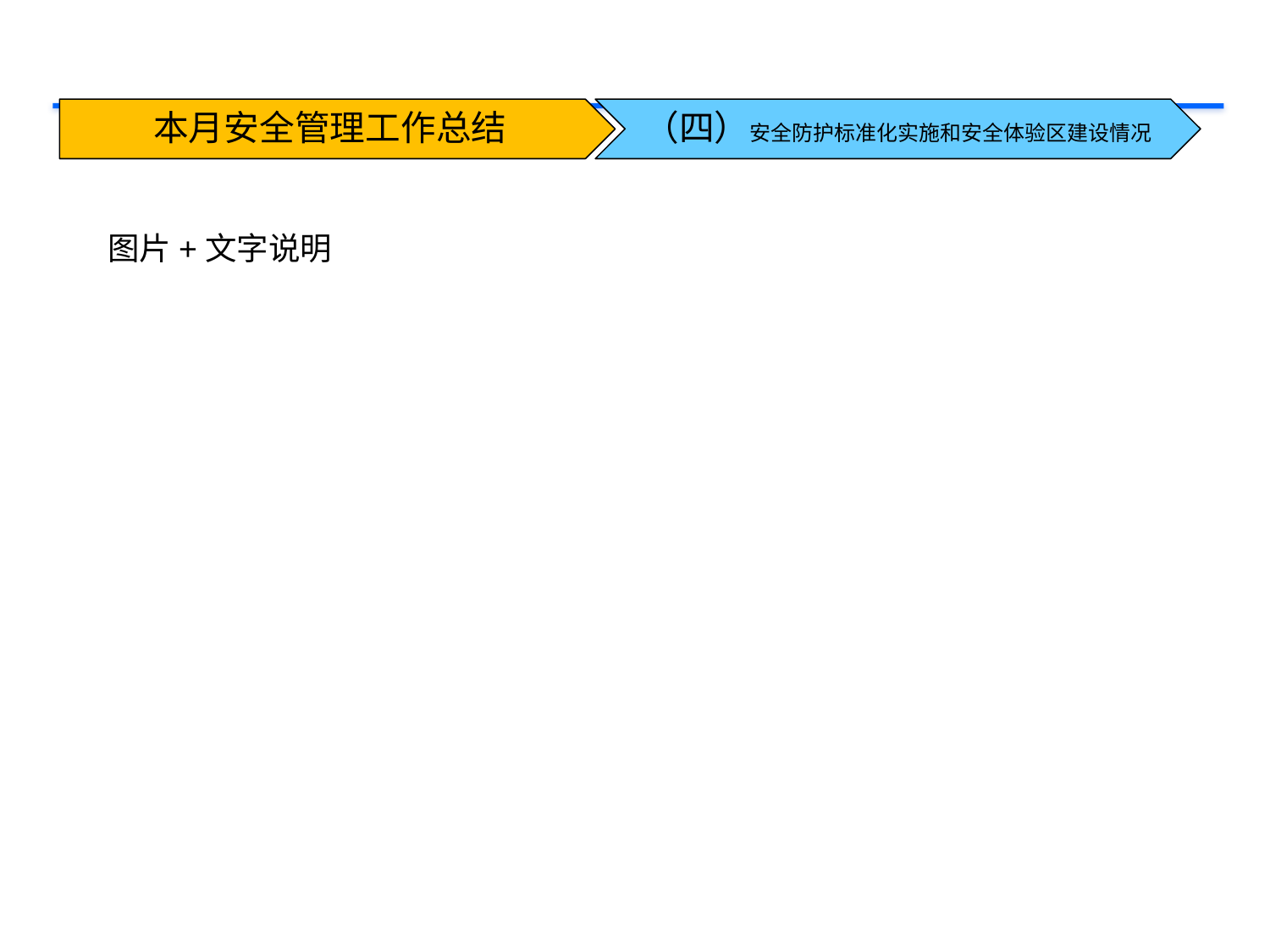

本月安全管理工作总结
（四）安全防护标准化实施和安全体验区建设情况
图片+文字说明